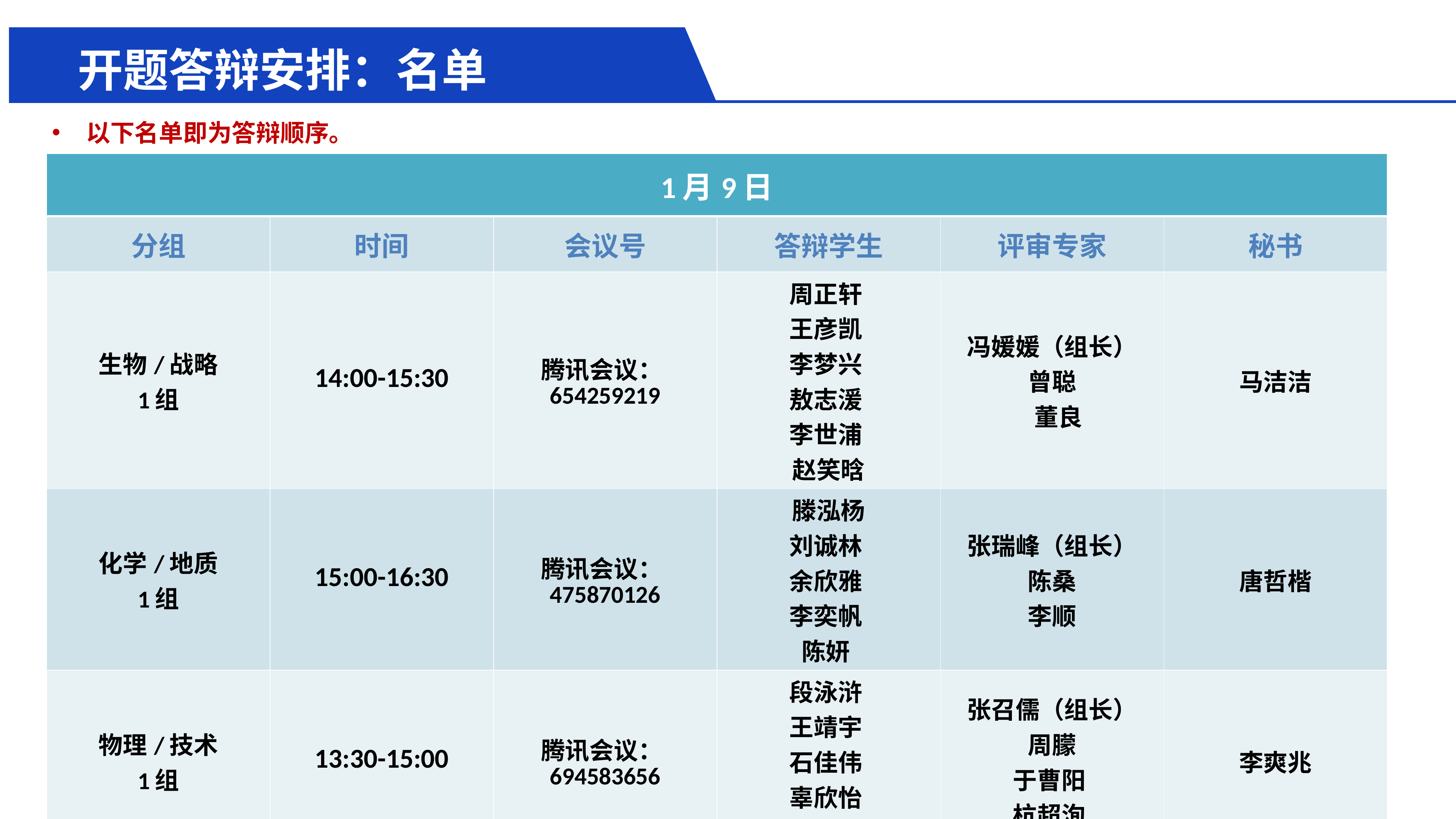

开题答辩安排：名单
以下名单即为答辩顺序。
| 1月9日 |  | 1月12日 |  |  |  |
| --- | --- | --- | --- | --- | --- |
| 分组 | 时间 | 会议号 | 答辩学生 | 评审专家 | 秘书 |
| 生物/战略 1组 | 14:00-15:30 | 腾讯会议：654259219 | 周正轩 王彦凯 李梦兴 敖志湲 李世浦 赵笑晗 | 冯媛媛（组长） 曾聪 董良 | 马洁洁 |
| 化学/地质 1组 | 15:00-16:30 | 腾讯会议：475870126 | 滕泓杨 刘诚林 余欣雅 李奕帆 陈妍 | 张瑞峰（组长） 陈桑 李顺 | 唐哲楷 |
| 物理/技术 1组 | 13:30-15:00 | 腾讯会议：694583656 | 段泳浒 王靖宇 石佳伟 辜欣怡 赵栀鹰 | 张召儒（组长） 周朦 于曹阳 杭超洵 | 李爽兆 |